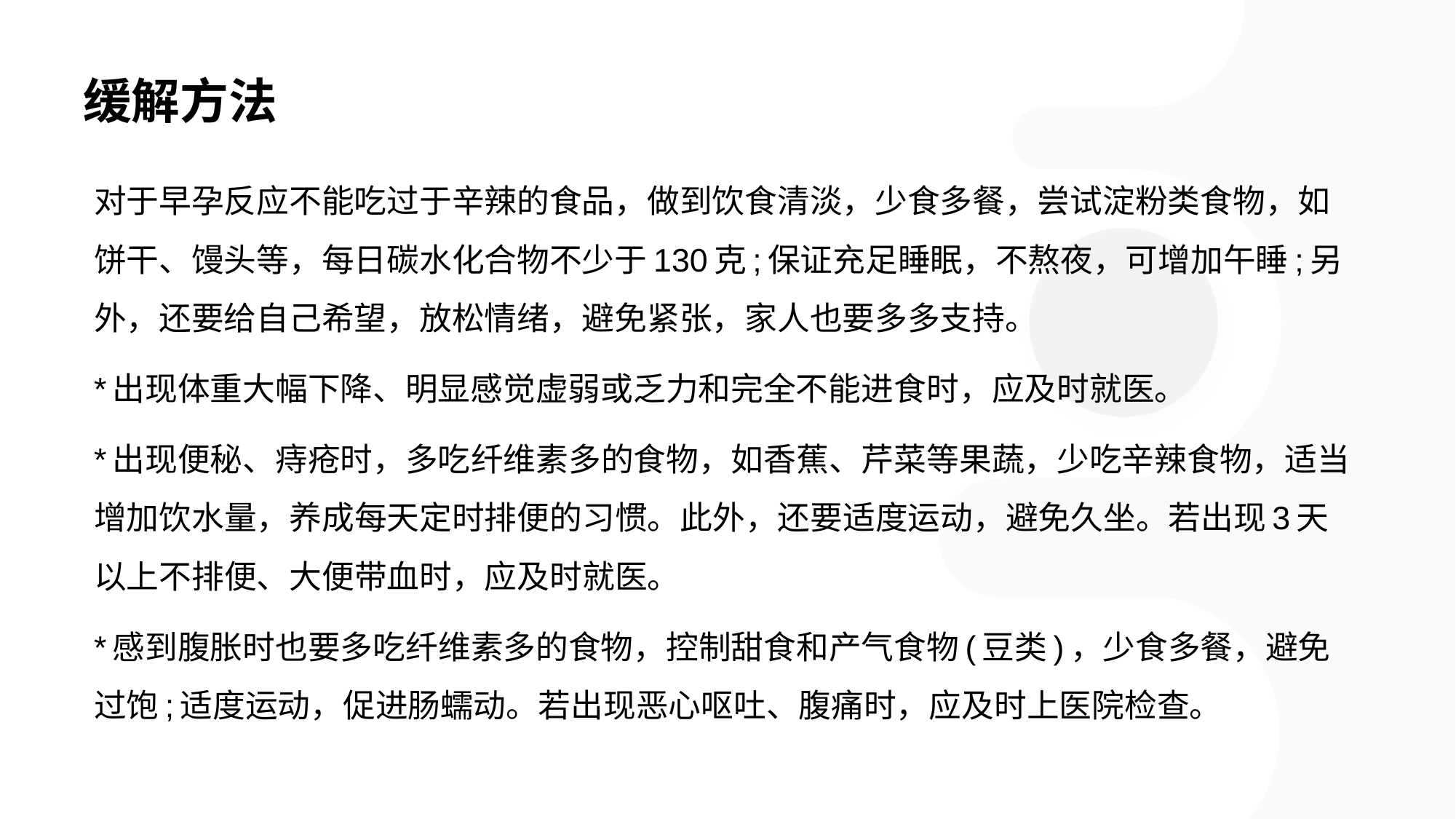

# 缓解方法
对于早孕反应不能吃过于辛辣的食品，做到饮食清淡，少食多餐，尝试淀粉类食物，如饼干、馒头等，每日碳水化合物不少于130克;保证充足睡眠，不熬夜，可增加午睡;另外，还要给自己希望，放松情绪，避免紧张，家人也要多多支持。
*出现体重大幅下降、明显感觉虚弱或乏力和完全不能进食时，应及时就医。
*出现便秘、痔疮时，多吃纤维素多的食物，如香蕉、芹菜等果蔬，少吃辛辣食物，适当增加饮水量，养成每天定时排便的习惯。此外，还要适度运动，避免久坐。若出现3天以上不排便、大便带血时，应及时就医。
*感到腹胀时也要多吃纤维素多的食物，控制甜食和产气食物(豆类)，少食多餐，避免过饱;适度运动，促进肠蠕动。若出现恶心呕吐、腹痛时，应及时上医院检查。